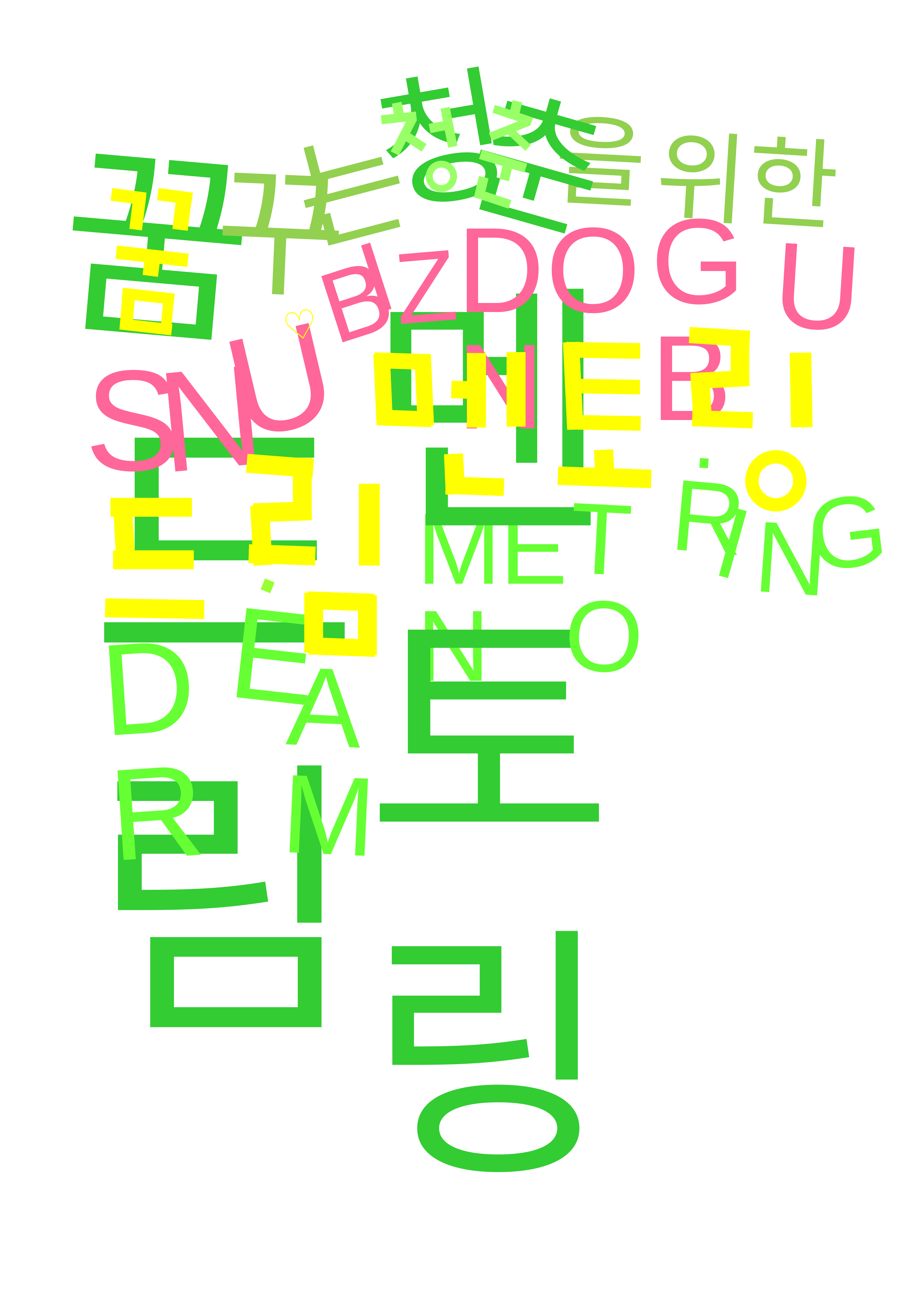

청
춘
을
꿈
는
위한
꾸
GB
DON
I
B
Z
U
멘토링
U
N
S
드림
R
G
TO
I
MEN
N
E
DR
AM
♡

.

.